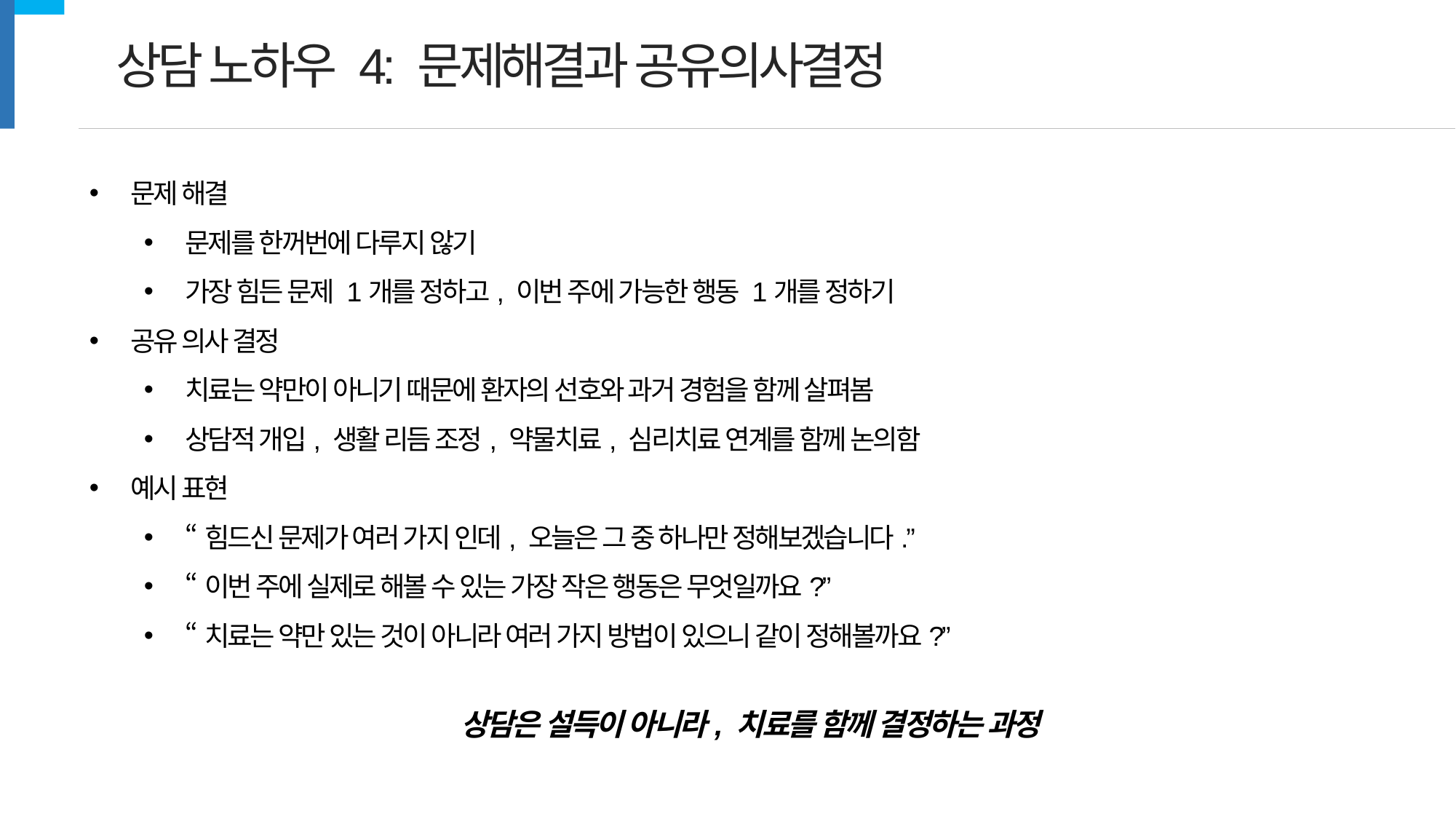

상담 노하우 4: 문제해결과 공유의사결정

문제 해결
문제를 한꺼번에 다루지 않기
가장 힘든 문제 1개를 정하고, 이번 주에 가능한 행동 1개를 정하기
공유 의사 결정
치료는 약만이 아니기 때문에 환자의 선호와 과거 경험을 함께 살펴봄
상담적 개입, 생활 리듬 조정, 약물치료, 심리치료 연계를 함께 논의함
예시 표현
“힘드신 문제가 여러 가지 인데, 오늘은 그 중 하나만 정해보겠습니다.”
“이번 주에 실제로 해볼 수 있는 가장 작은 행동은 무엇일까요?”
“치료는 약만 있는 것이 아니라 여러 가지 방법이 있으니 같이 정해볼까요?”

상담은 설득이 아니라, 치료를 함께 결정하는 과정